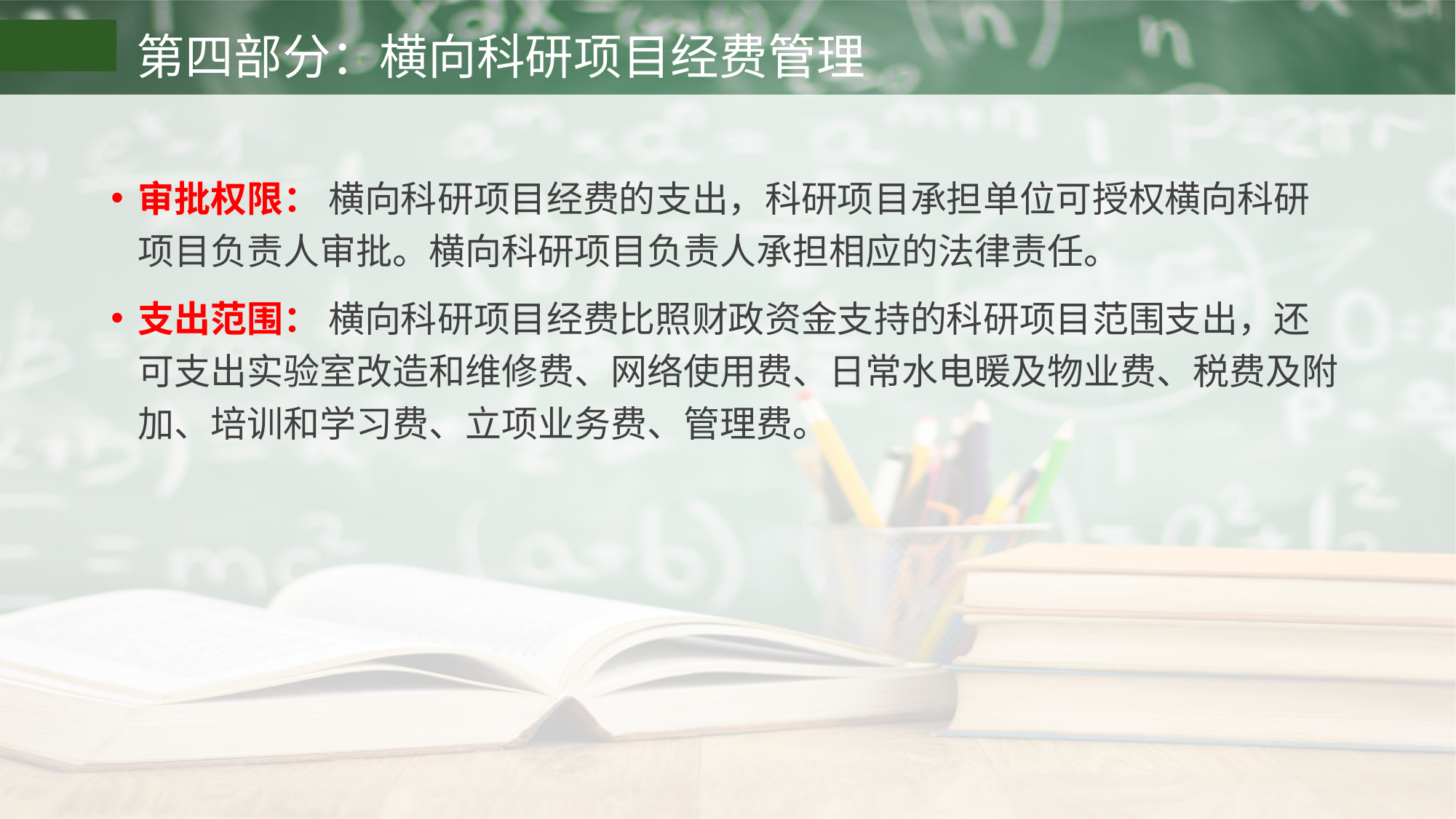

# 第四部分：横向科研项目经费管理
审批权限： 横向科研项目经费的支出，科研项目承担单位可授权横向科研项目负责人审批。横向科研项目负责人承担相应的法律责任。
支出范围： 横向科研项目经费比照财政资金支持的科研项目范围支出，还可支出实验室改造和维修费、网络使用费、日常水电暖及物业费、税费及附加、培训和学习费、立项业务费、管理费。